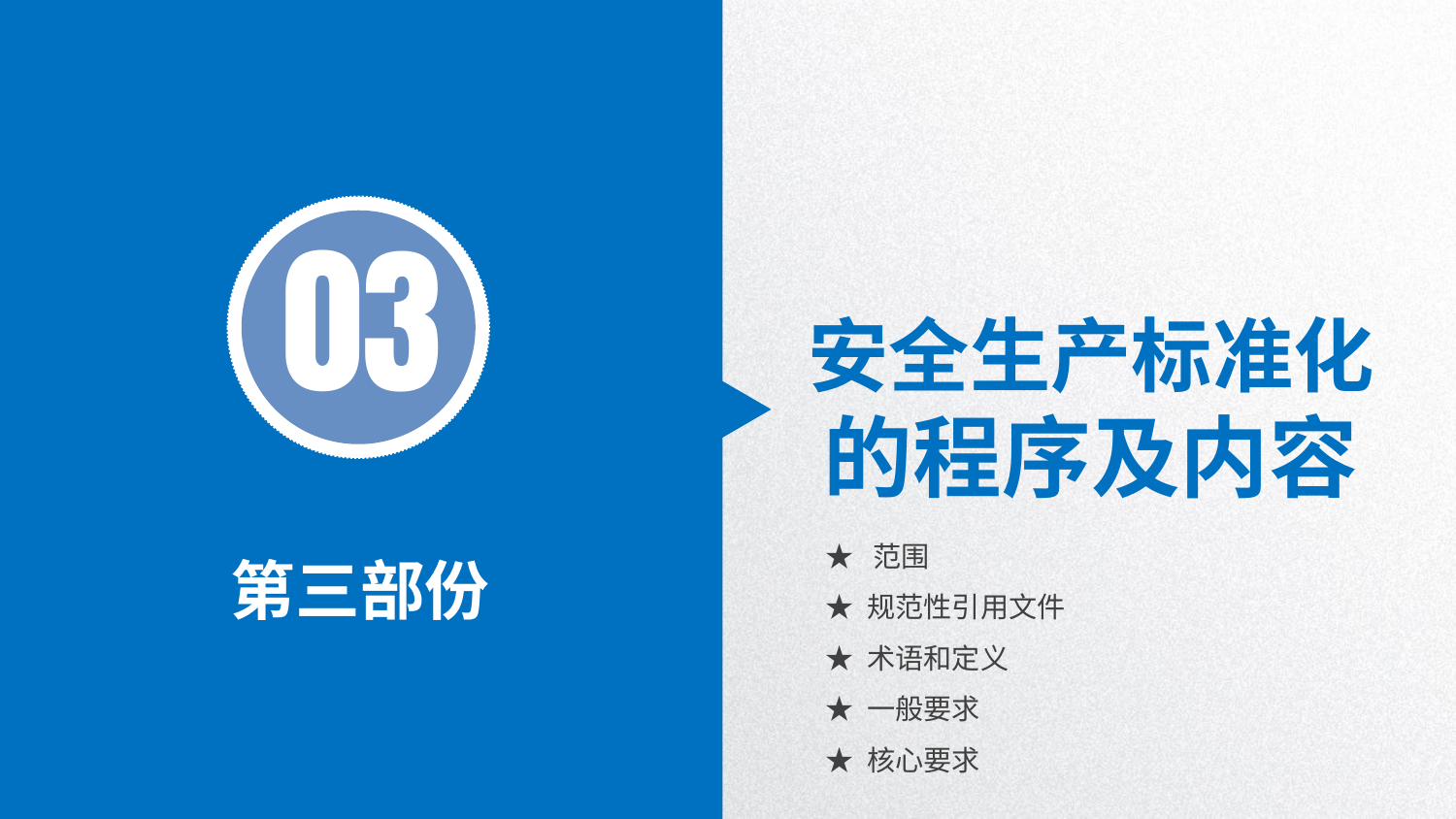

03
安全生产标准化
的程序及内容
★  范围
★ 规范性引用文件
★ 术语和定义
★ 一般要求
★ 核心要求
第三部份